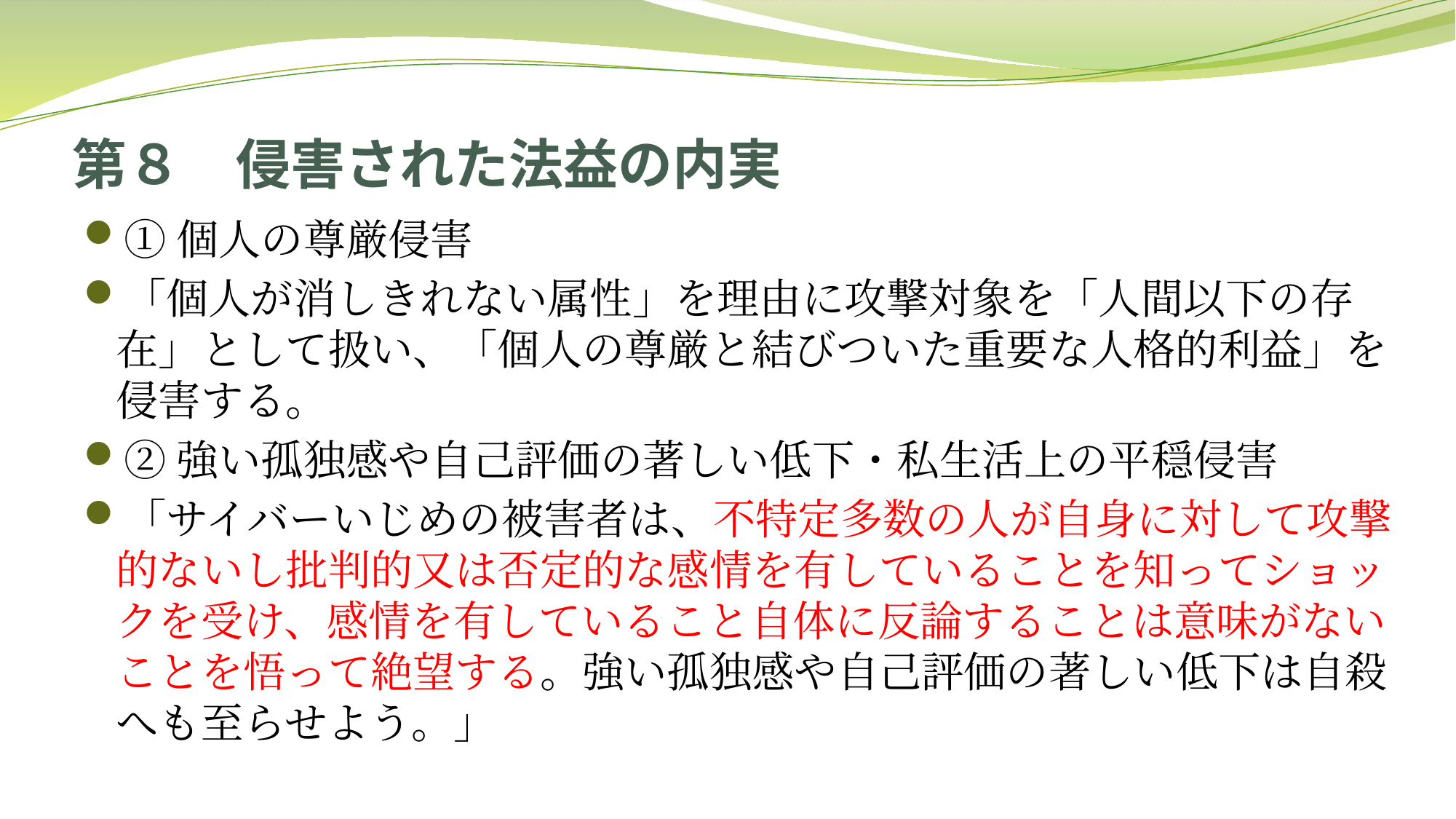

# 第８　侵害された法益の内実
①個人の尊厳侵害
「個人が消しきれない属性」を理由に攻撃対象を「人間以下の存在」として扱い、「個人の尊厳と結びついた重要な人格的利益」を侵害する。
②強い孤独感や自己評価の著しい低下・私生活上の平穏侵害
「サイバーいじめの被害者は、不特定多数の人が自身に対して攻撃的ないし批判的又は否定的な感情を有していることを知ってショックを受け、感情を有していること自体に反論することは意味がないことを悟って絶望する。強い孤独感や自己評価の著しい低下は自殺へも至らせよう。」